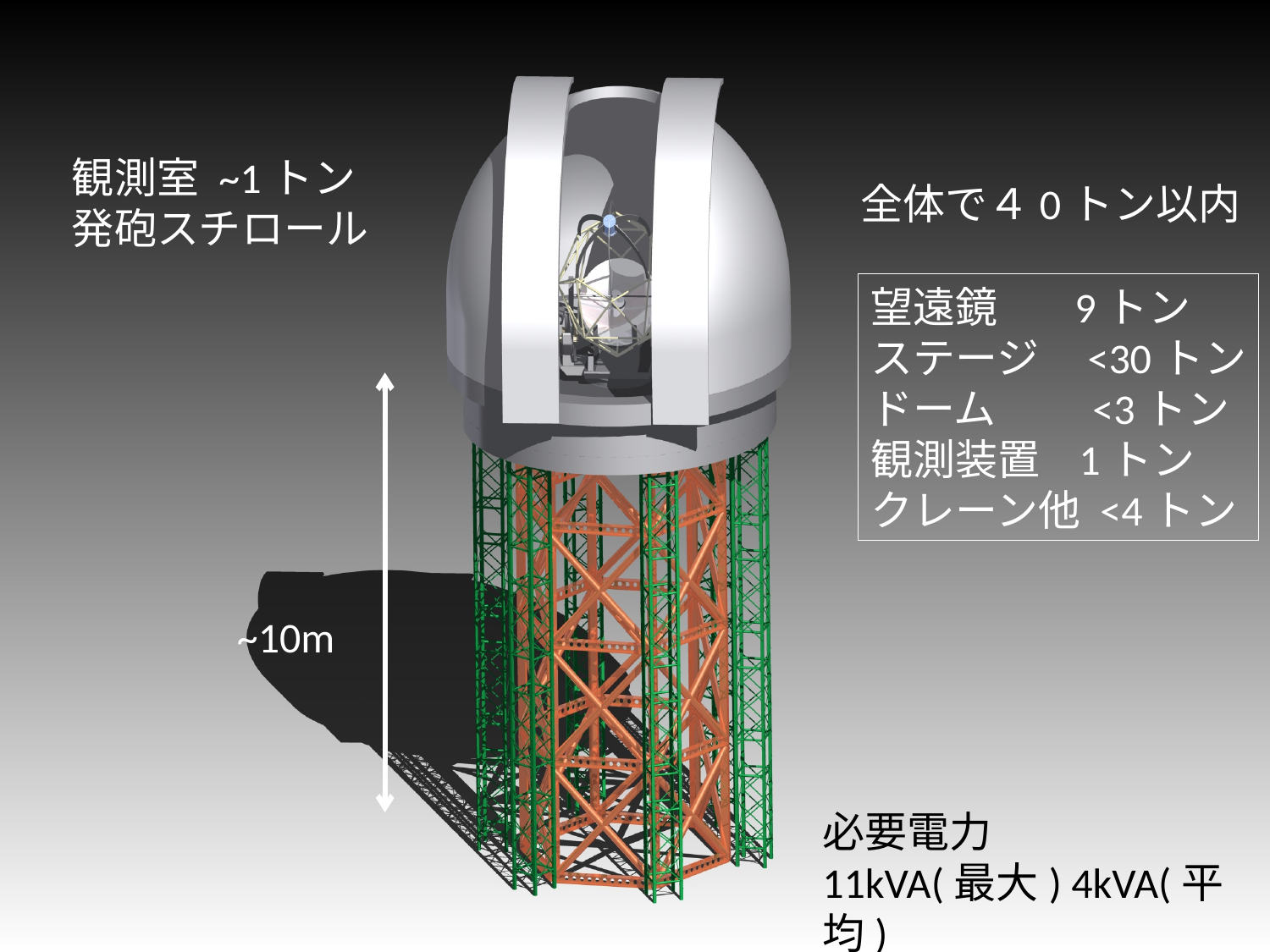

観測室 ~1トン
発砲スチロール
全体で４0トン以内
望遠鏡       9トン
ステージ    <30トン
ドーム         <3トン
観測装置   1トン
クレーン他 <4トン
~10m
必要電力
11kVA(最大) 4kVA(平均)